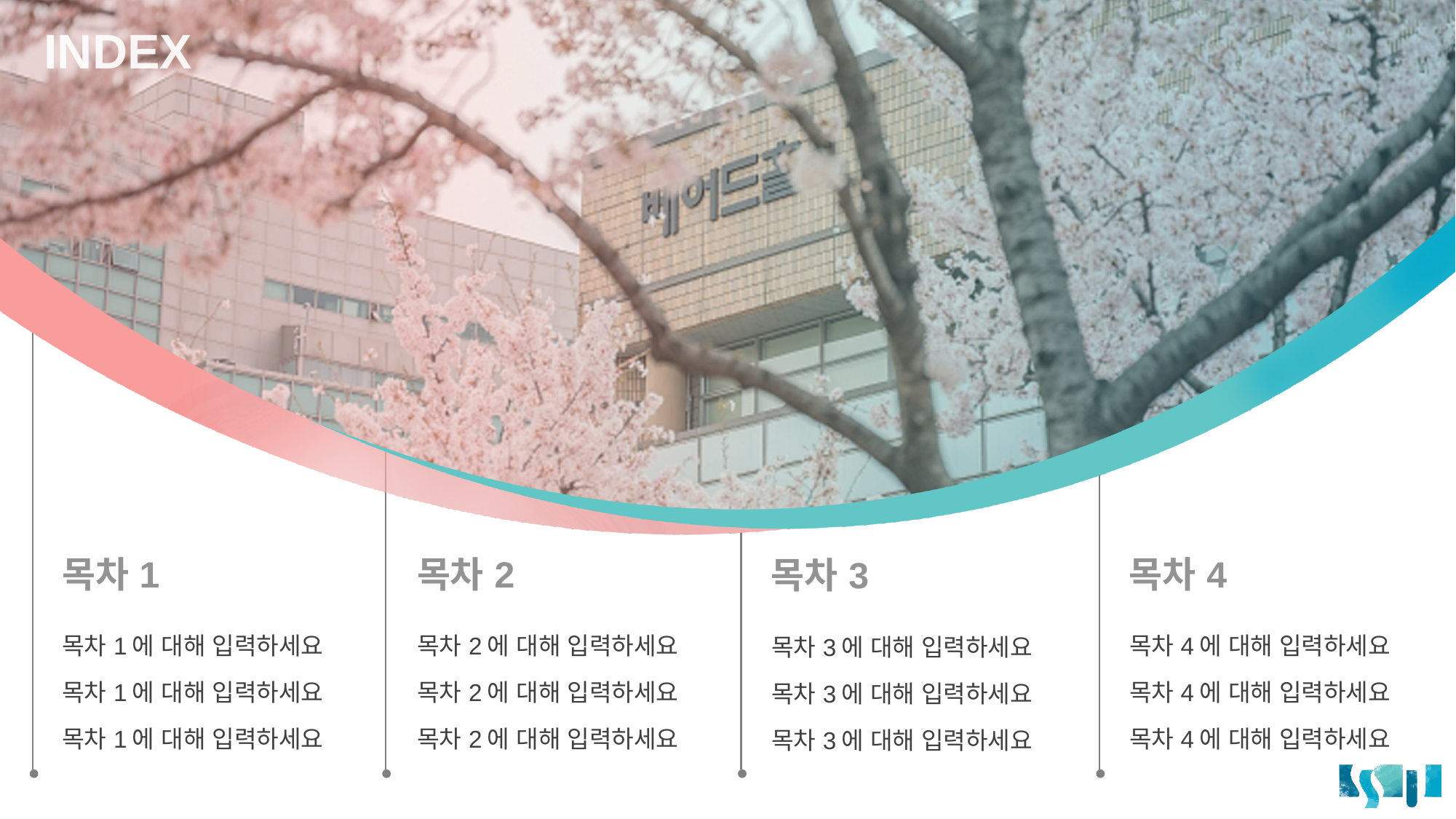

INDEX
목차4
목차1
목차2
목차3
목차4에 대해 입력하세요
목차4에 대해 입력하세요
목차4에 대해 입력하세요

목차1에 대해 입력하세요
목차1에 대해 입력하세요
목차1에 대해 입력하세요

목차2에 대해 입력하세요
목차2에 대해 입력하세요
목차2에 대해 입력하세요

목차3에 대해 입력하세요
목차3에 대해 입력하세요
목차3에 대해 입력하세요